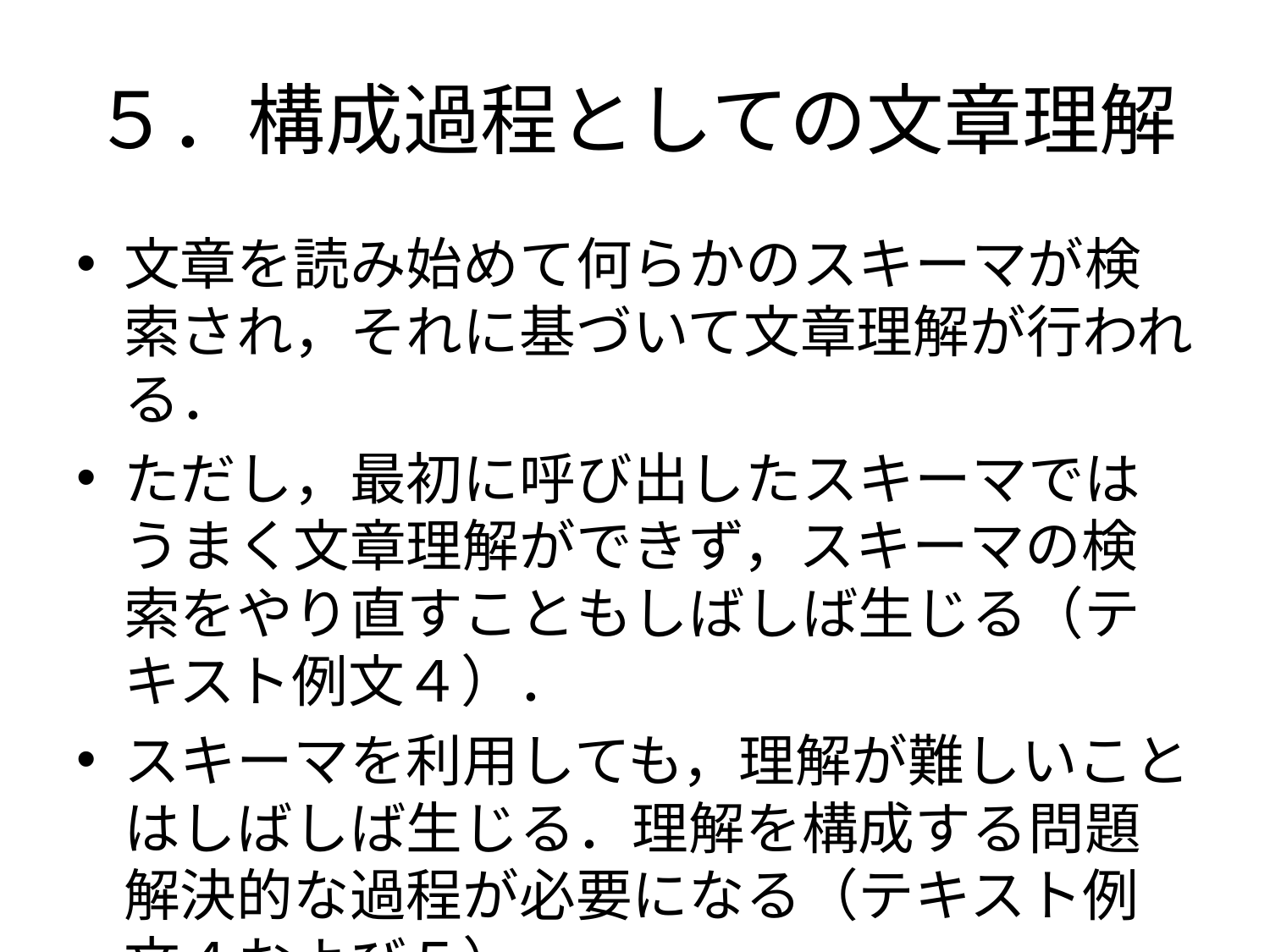

# ５．構成過程としての文章理解
文章を読み始めて何らかのスキーマが検索され，それに基づいて文章理解が行われる．
ただし，最初に呼び出したスキーマではうまく文章理解ができず，スキーマの検索をやり直すこともしばしば生じる（テキスト例文４）．
スキーマを利用しても，理解が難しいことはしばしば生じる．理解を構成する問題解決的な過程が必要になる（テキスト例文４および５）．